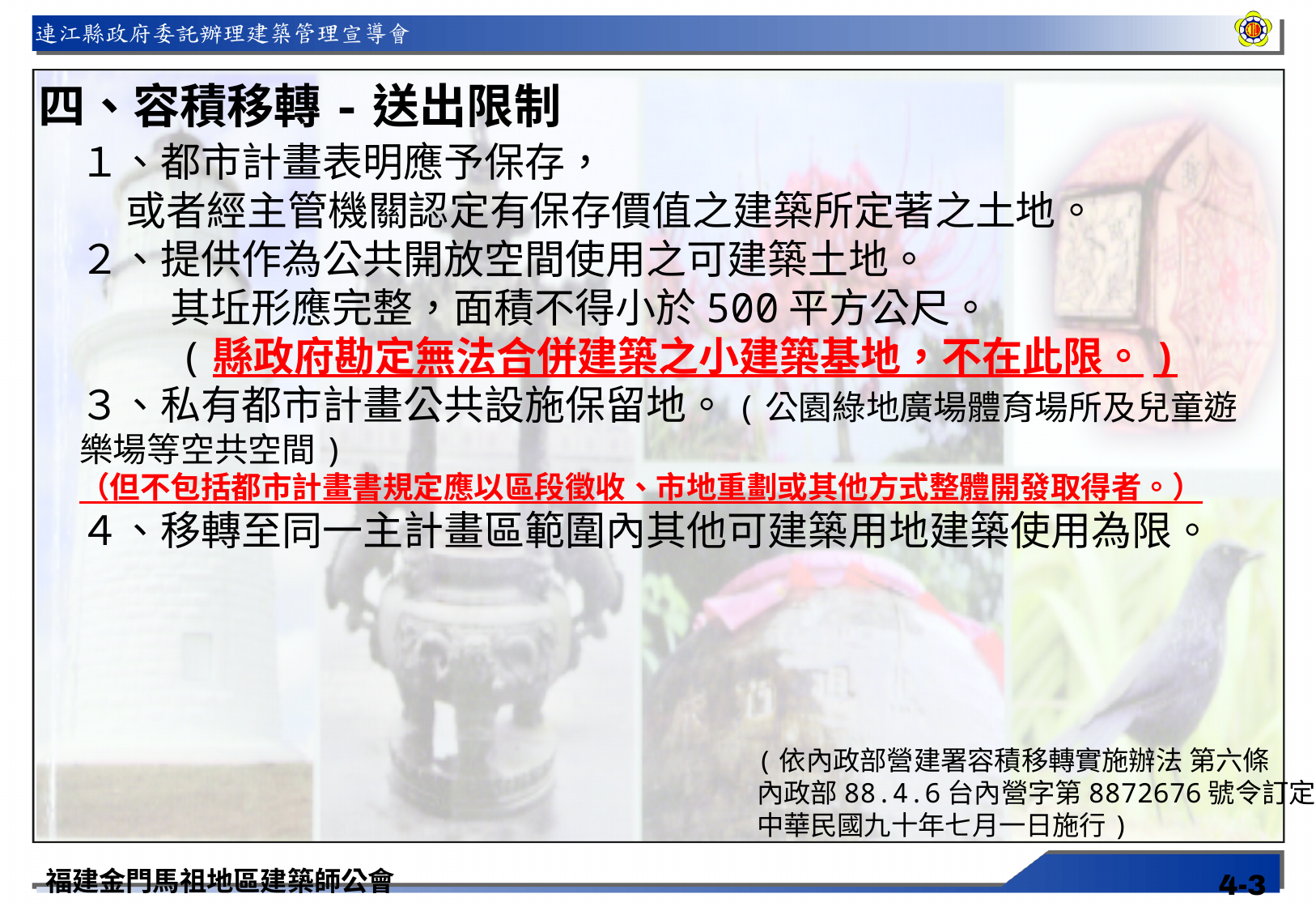

四、容積移轉-送出限制
１、都市計畫表明應予保存，
    或者經主管機關認定有保存價值之建築所定著之土地。
２、提供作為公共開放空間使用之可建築土地。
　　　其坵形應完整，面積不得小於500平方公尺。
　　 (縣政府勘定無法合併建築之小建築基地，不在此限。)
３、私有都市計畫公共設施保留地。(公園綠地廣場體育場所及兒童遊樂場等空共空間)
（但不包括都市計畫書規定應以區段徵收、市地重劃或其他方式整體開發取得者。）
４、移轉至同一主計畫區範圍內其他可建築用地建築使用為限。
(依內政部營建署容積移轉實施辦法 第六條
內政部88.4.6台內營字第8872676號令訂定、
中華民國九十年七月一日施行)
福建金門馬祖地區建築師公會
4-3